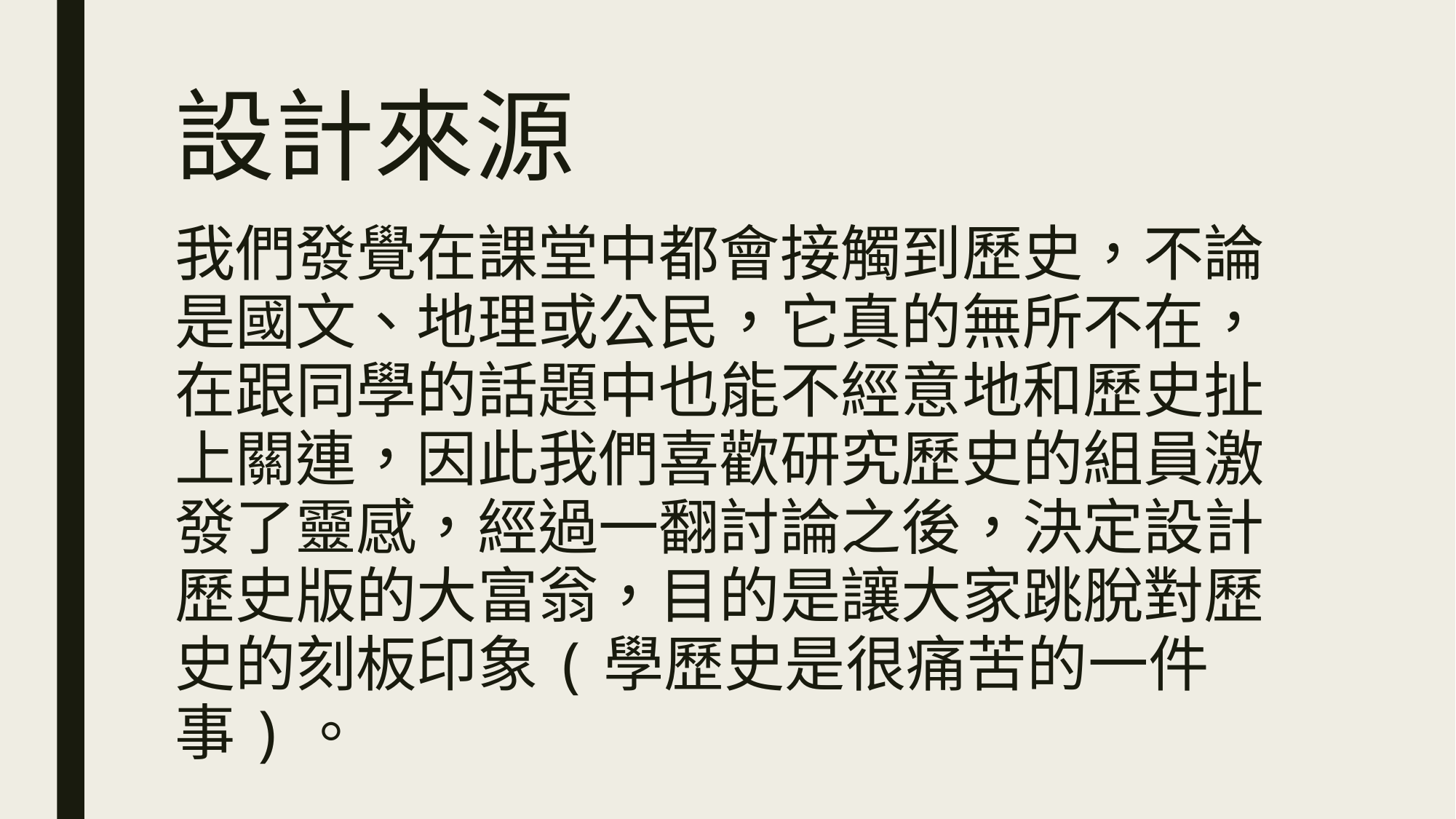

設計來源
我們發覺在課堂中都會接觸到歷史，不論是國文、地理或公民，它真的無所不在，在跟同學的話題中也能不經意地和歷史扯上關連，因此我們喜歡研究歷史的組員激發了靈感，經過一翻討論之後，決定設計歷史版的大富翁，目的是讓大家跳脫對歷史的刻板印象(學歷史是很痛苦的一件事)。